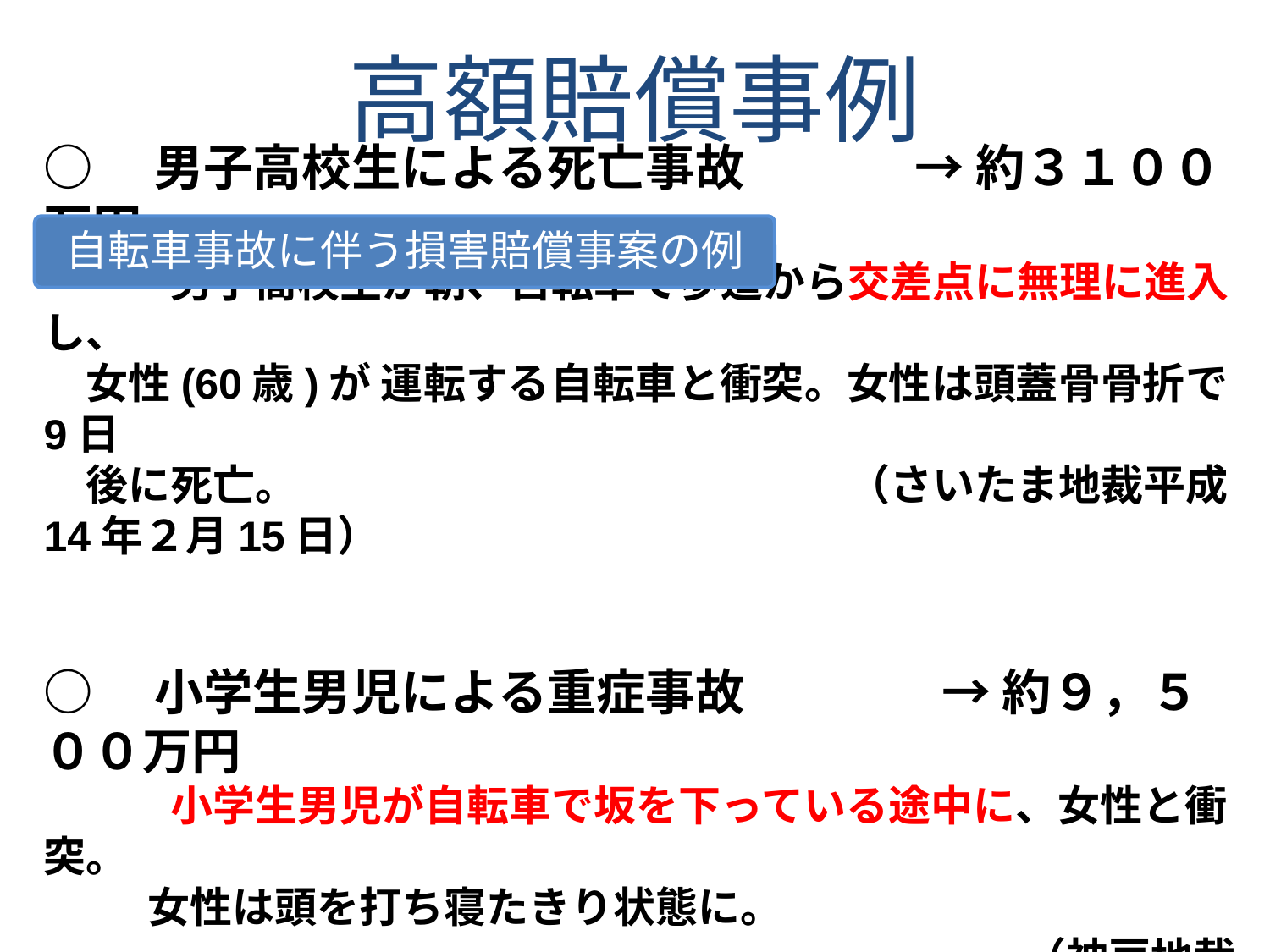

高額賠償事例
自転車事故に伴う損害賠償事案の例
○　男子高校生による死亡事故　　　  → 約３１００万円
　　　男子高校生が朝、自転車で歩道から交差点に無理に進入し、
　女性(60歳)が 運転する自転車と衝突。女性は頭蓋骨骨折で9日
　後に死亡。　　　　　　　　　　　　　（さいたま地裁平成14年２月15日）

○　小学生男児による重症事故　　　　→ 約９，５００万円
　　　小学生男児が自転車で坂を下っている途中に、女性と衝突。
　 　 女性は頭を打ち寝たきり状態に。
    　　　　　　　　　　　　　　　　　　　　　　（神戸地裁判決・平成２５年）